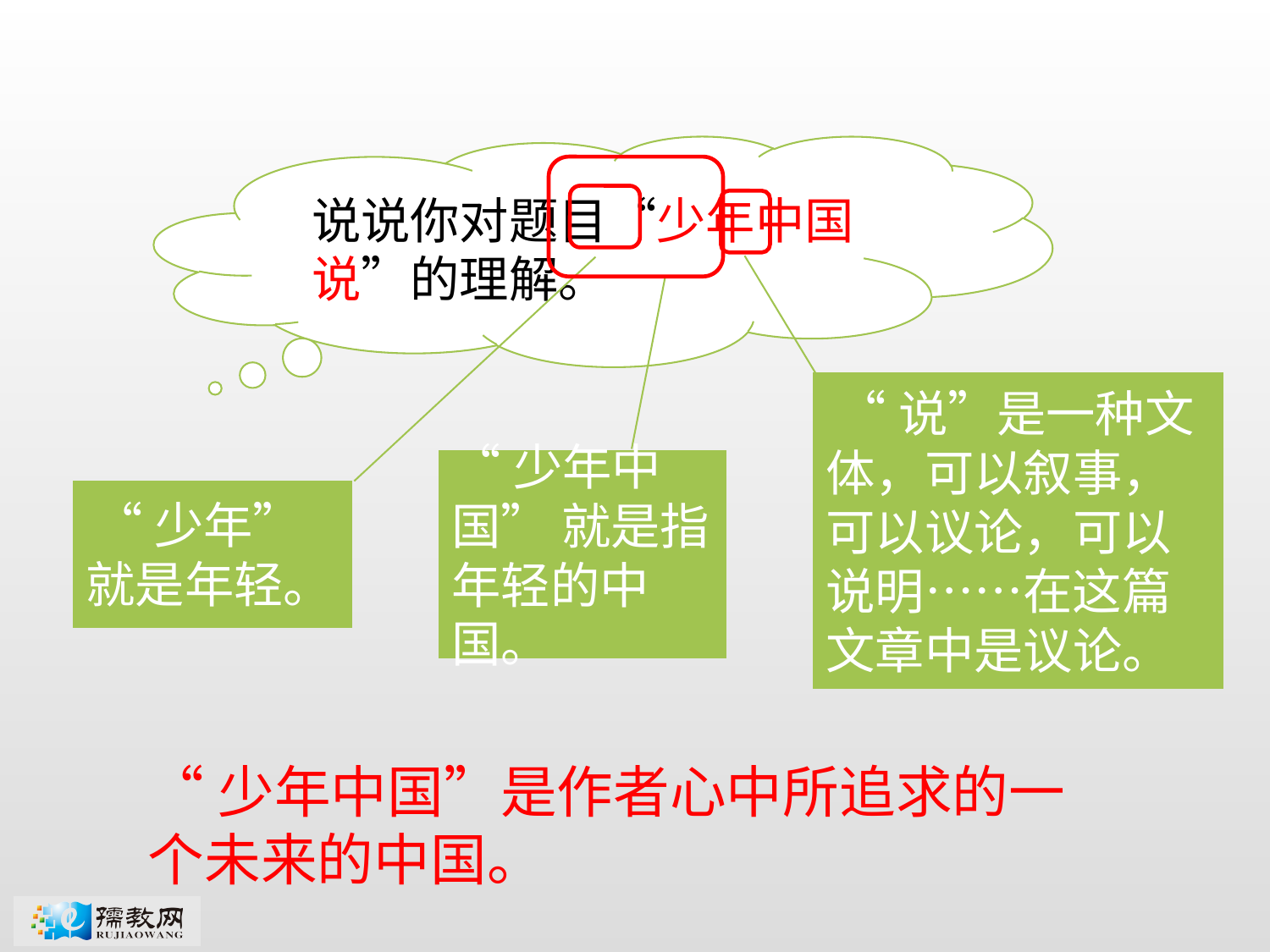

说说你对题目“少年中国说”的理解。

 “说”是一种文体，可以叙事，可以议论，可以说明……在这篇文章中是议论。
“少年中国” 就是指年轻的中国。
 “少年” 就是年轻。
“少年中国”是作者心中所追求的一个未来的中国。